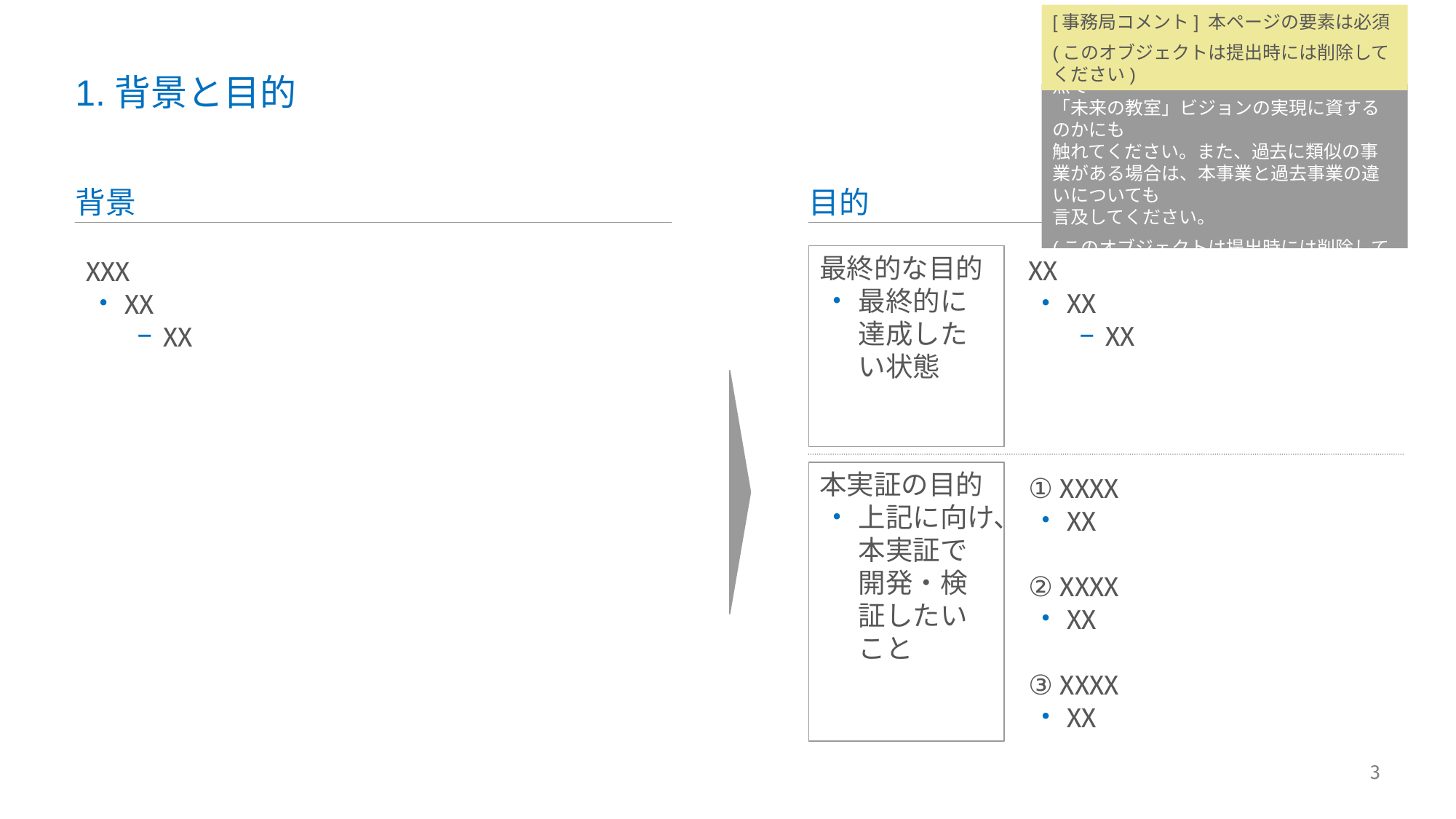

[事務局コメント] 本ページの要素は必須
(このオブジェクトは提出時には削除してください)
# 1.背景と目的
[事務局コメント] 提案内容がどのような点で
「未来の教室」ビジョンの実現に資するのかにも
触れてください。また、過去に類似の事業がある場合は、本事業と過去事業の違いについても
言及してください。
(このオブジェクトは提出時には削除してください)
背景
目的
最終的な目的
最終的に
達成したい状態
XX
XX
XX
XXX
XX
XX
本実証の目的
上記に向け、本実証で
開発・検証したいこと
① XXXX
XX

② XXXX
XX

③ XXXX
XX